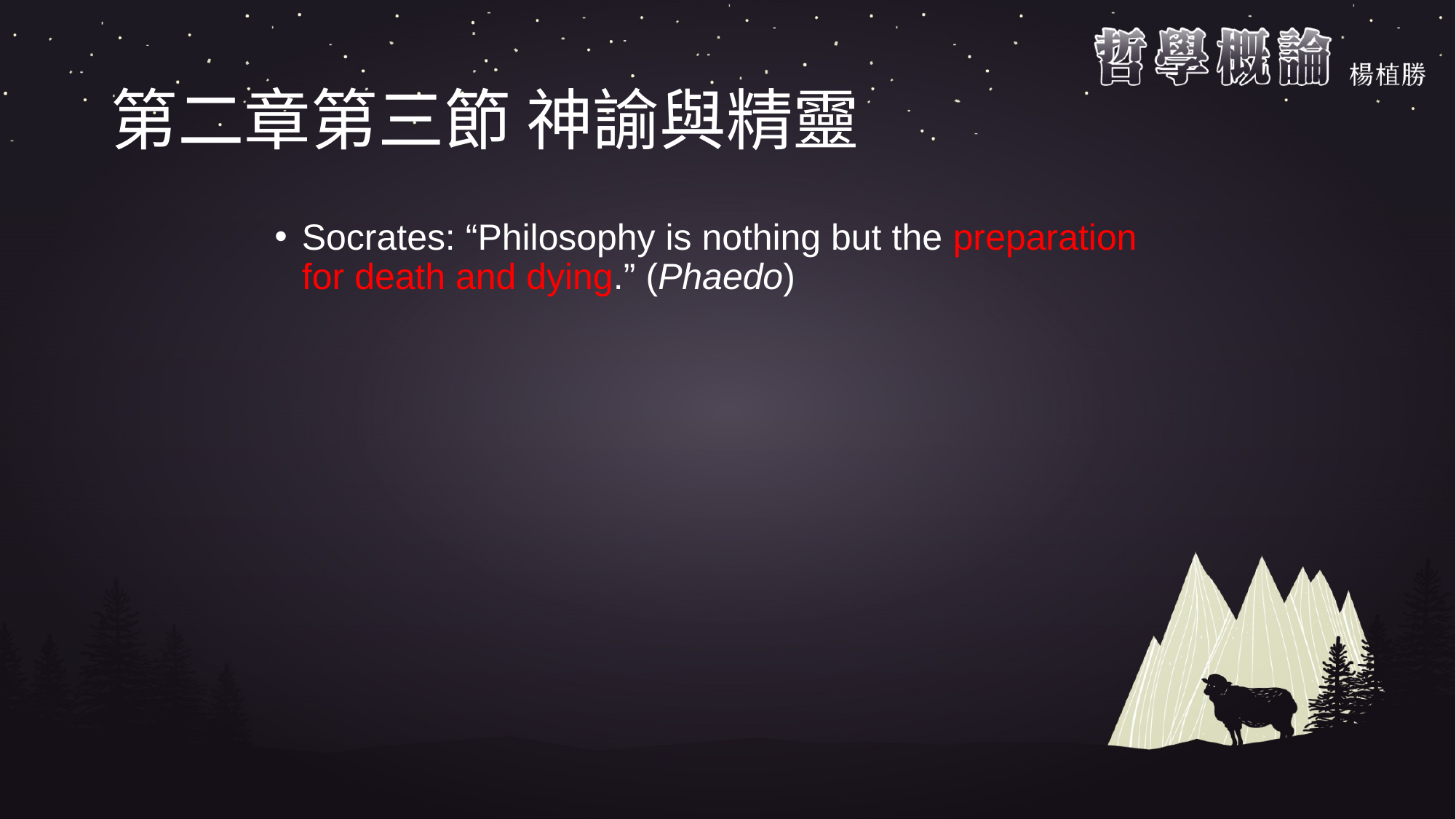

# 第二章第三節 神諭與精靈
Socrates: “Philosophy is nothing but the preparation for death and dying.” (Phaedo)